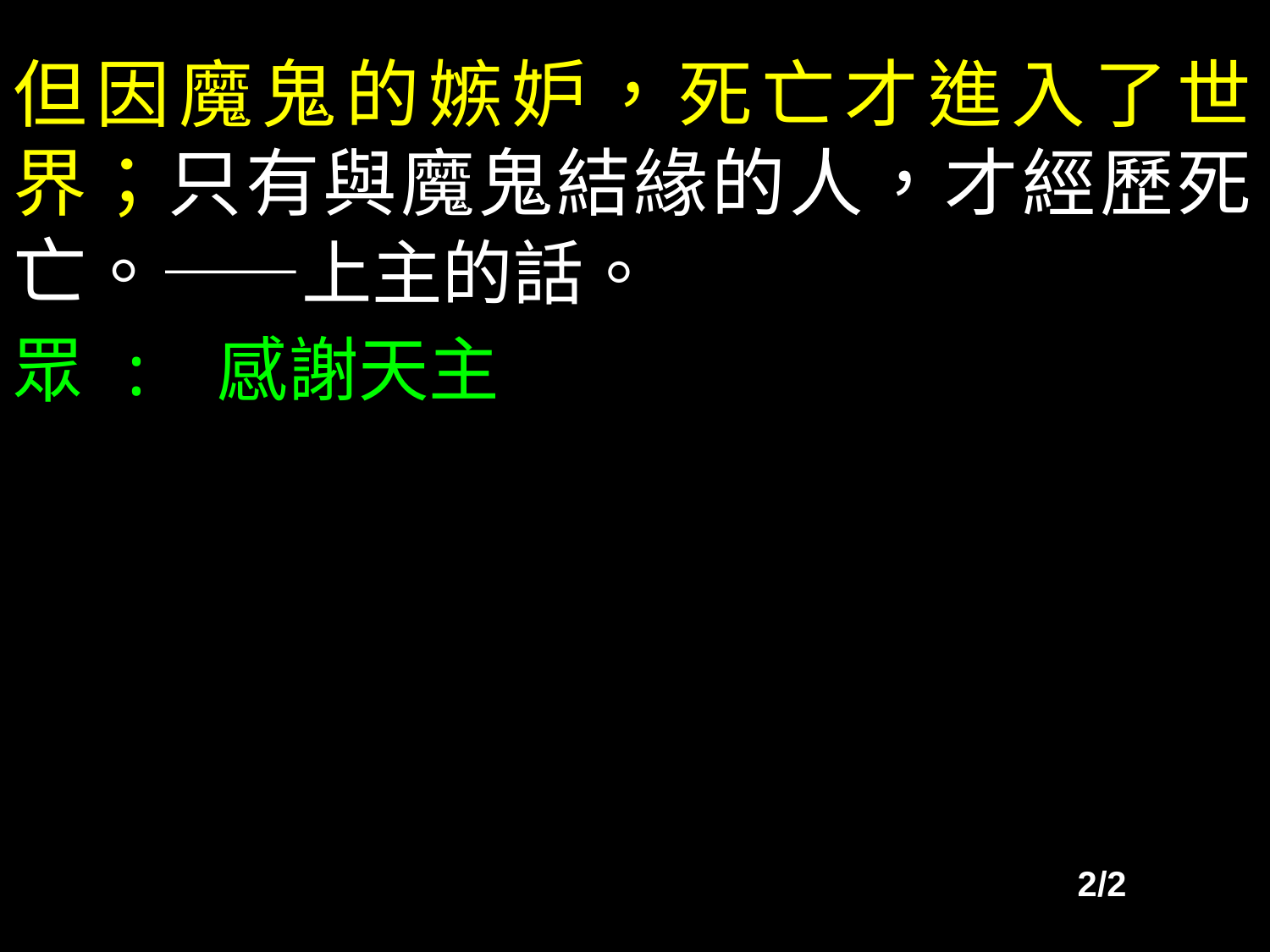

但因魔鬼的嫉妒，死亡才進入了世界；只有與魔鬼結緣的人，才經歷死亡。——上主的話。
眾 : 感謝天主

2/2